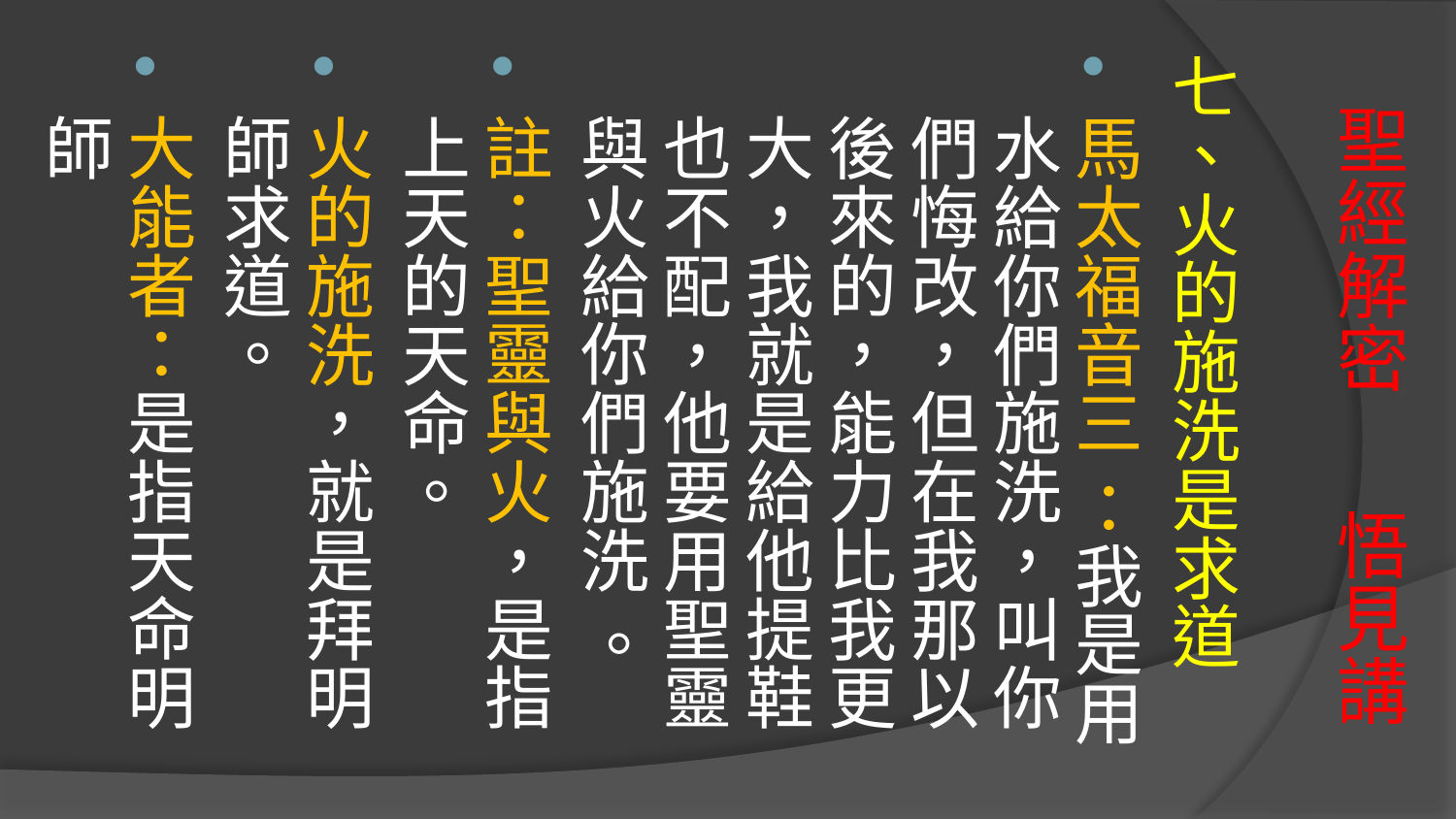

七、火的施洗是求道
馬太福音三 ：我是用水給你們施洗，叫你們悔改，但在我那以後來的，能力比我更大，我就是給他提鞋也不配，他要用聖靈與火給你們施洗 。
註：聖靈與火，是指上天的天命。
火的施洗，就是拜明師求道。
大能者：是指天命明師
# 聖經解密       悟見講